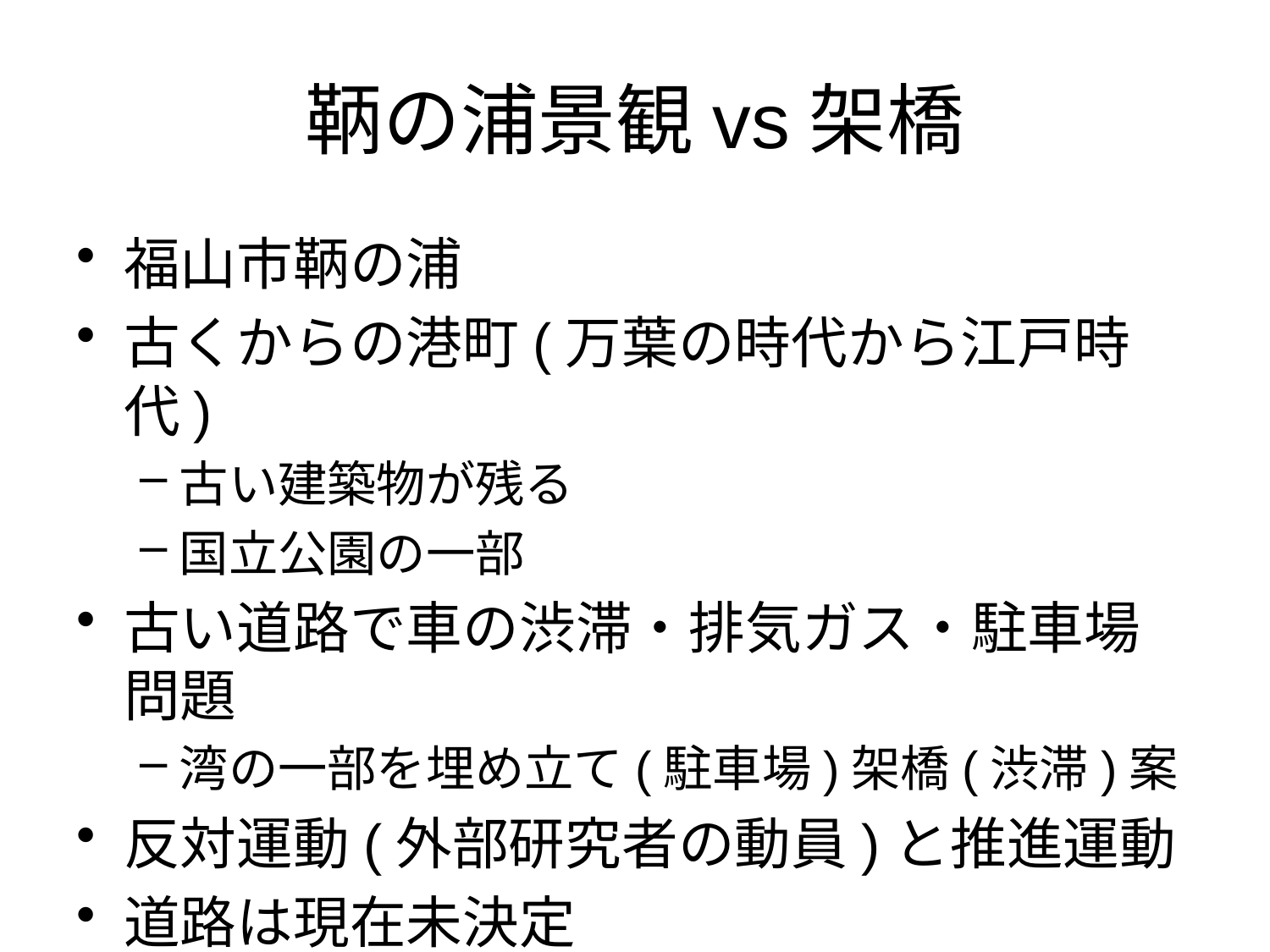

# 鞆の浦景観vs架橋
福山市鞆の浦
古くからの港町(万葉の時代から江戸時代)
古い建築物が残る
国立公園の一部
古い道路で車の渋滞・排気ガス・駐車場問題
湾の一部を埋め立て(駐車場)架橋(渋滞)案
反対運動(外部研究者の動員)と推進運動
道路は現在未決定